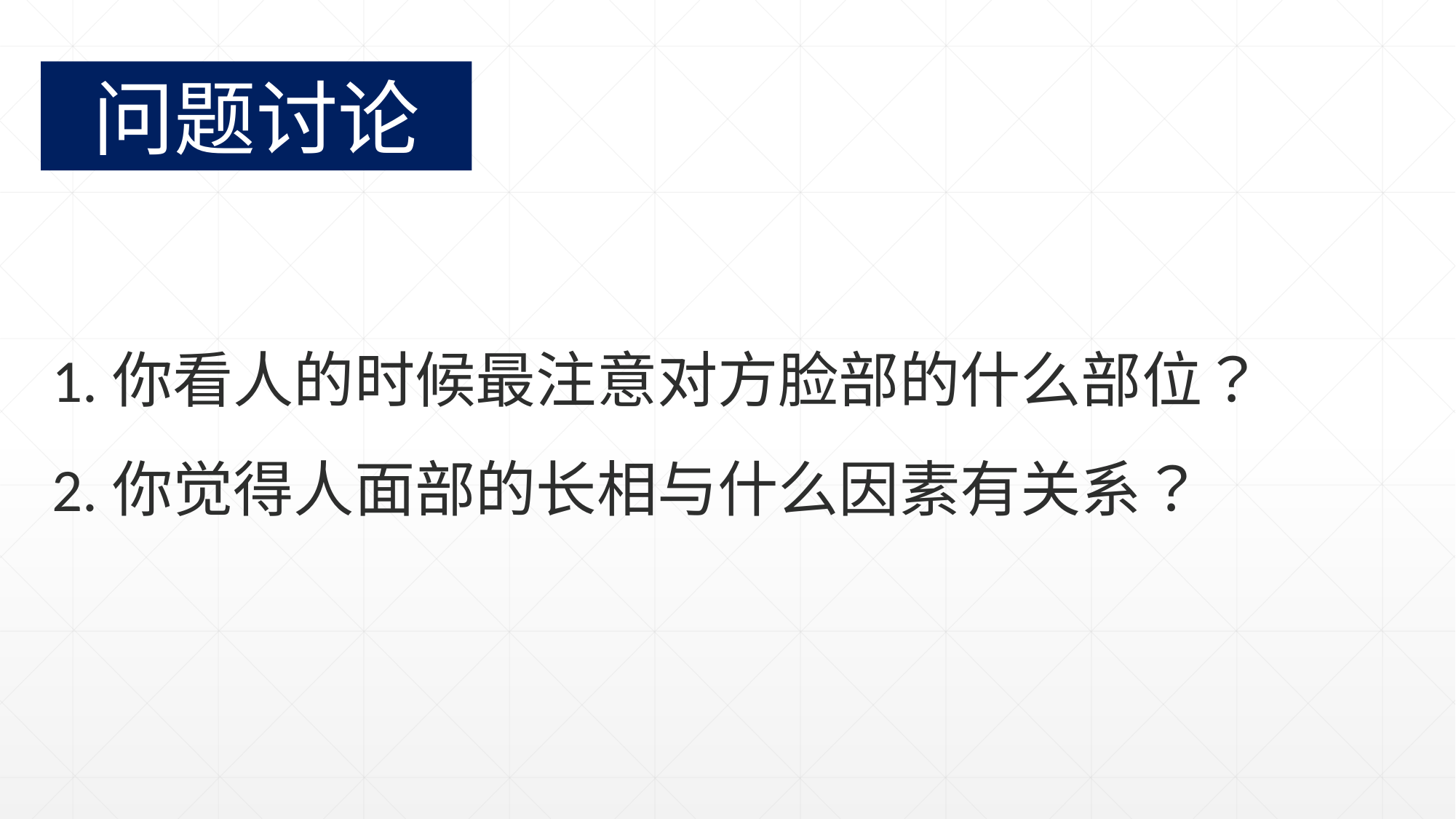

问题讨论
1.你看人的时候最注意对方脸部的什么部位？
2.你觉得人面部的长相与什么因素有关系？